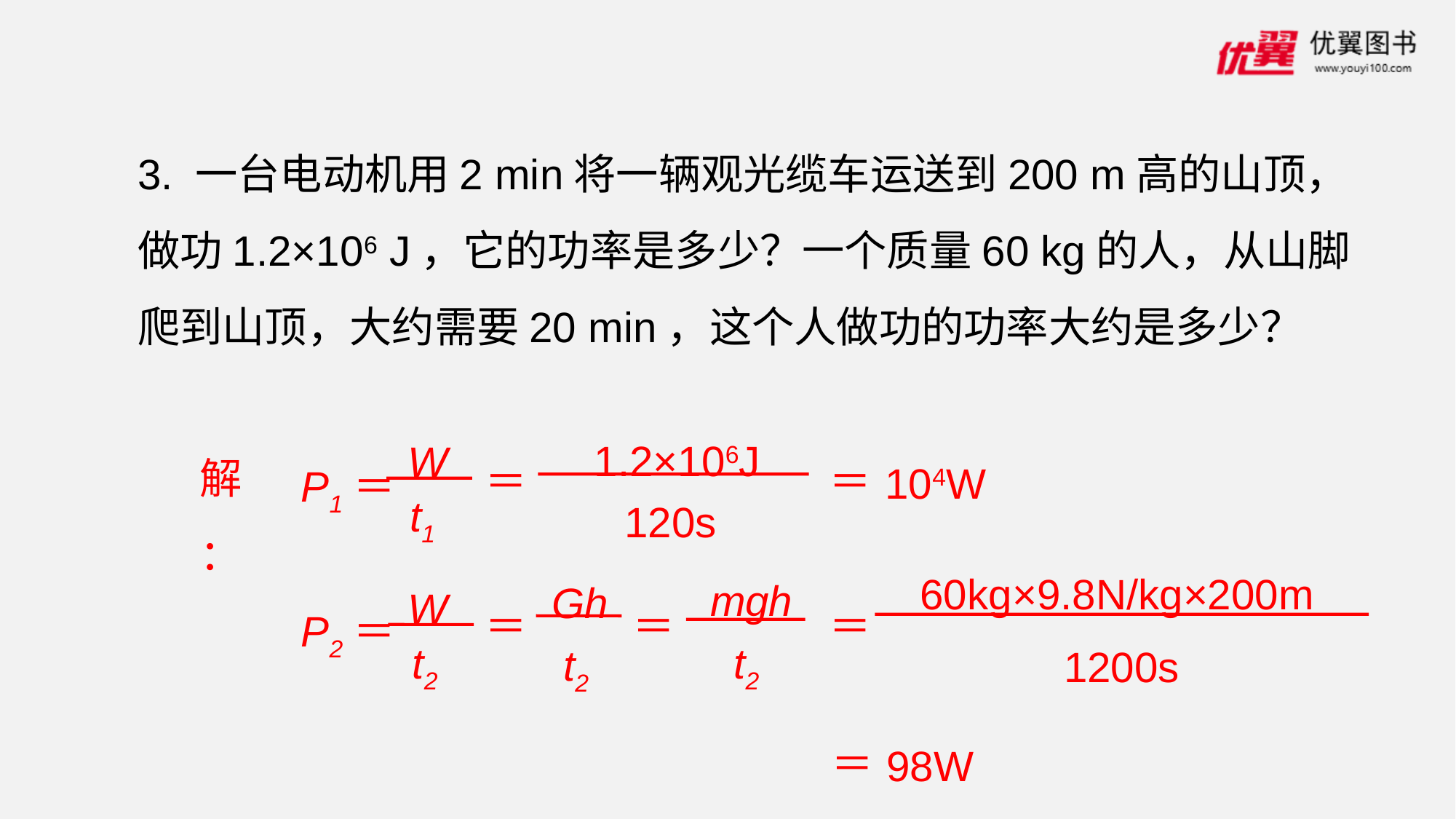

3. 一台电动机用2 min将一辆观光缆车运送到200 m高的山顶，做功1.2×106 J，它的功率是多少？一个质量60 kg的人，从山脚爬到山顶，大约需要20 min，这个人做功的功率大约是多少？
1.2×106J
W
t1

＝
＝
P1＝
104W
120s

60kg×9.8N/kg×200m
mgh
t2

Gh
t2

W
t2

＝
＝
＝
P2＝
1200s

＝
98W
解：